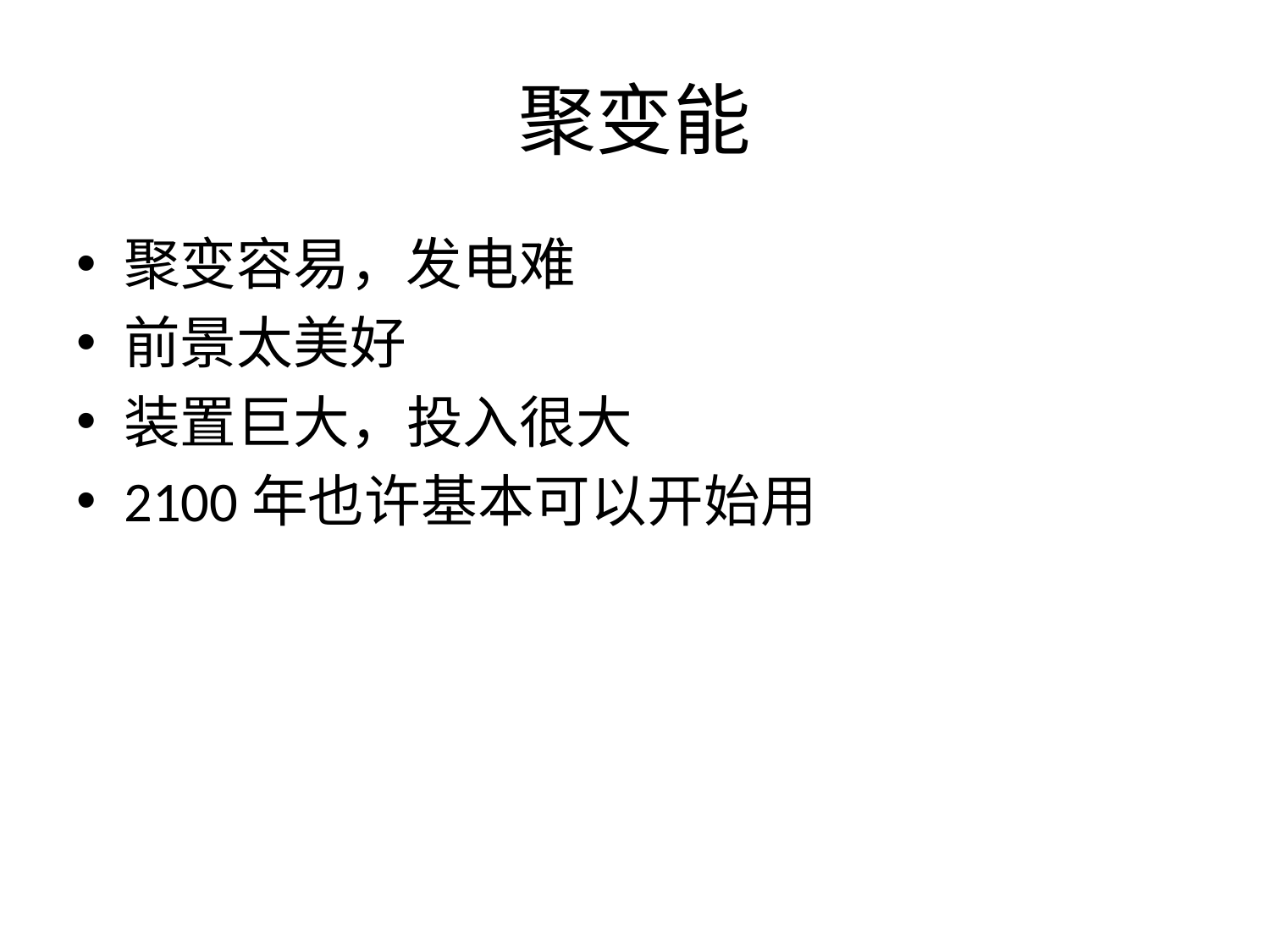

# 聚变能
聚变容易，发电难
前景太美好
装置巨大，投入很大
2100年也许基本可以开始用